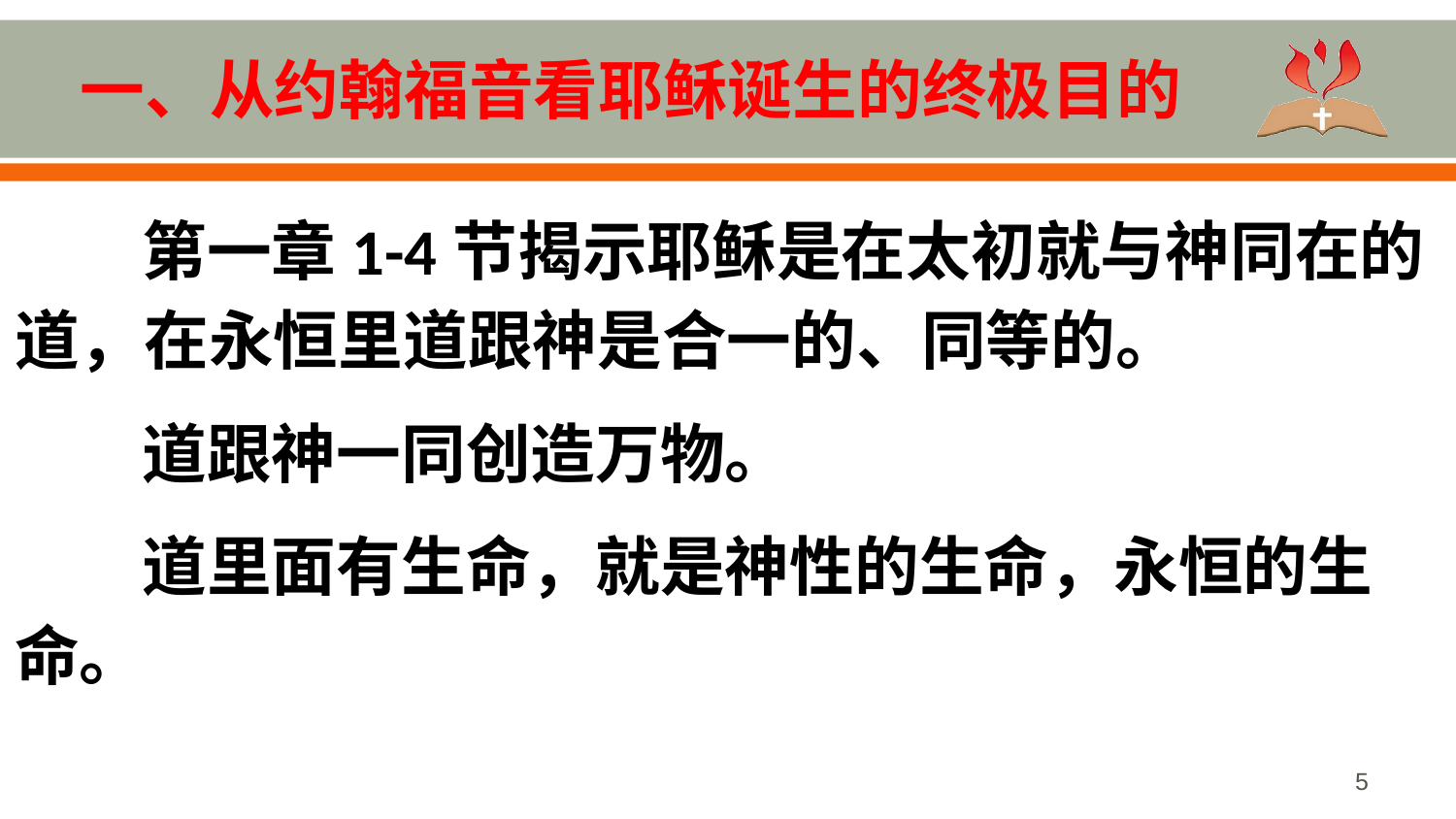

# 一、从约翰福音看耶稣诞生的终极目的
第一章1-4节揭示耶稣是在太初就与神同在的道，在永恒里道跟神是合一的、同等的。
道跟神一同创造万物。
道里面有生命，就是神性的生命，永恒的生命。

5